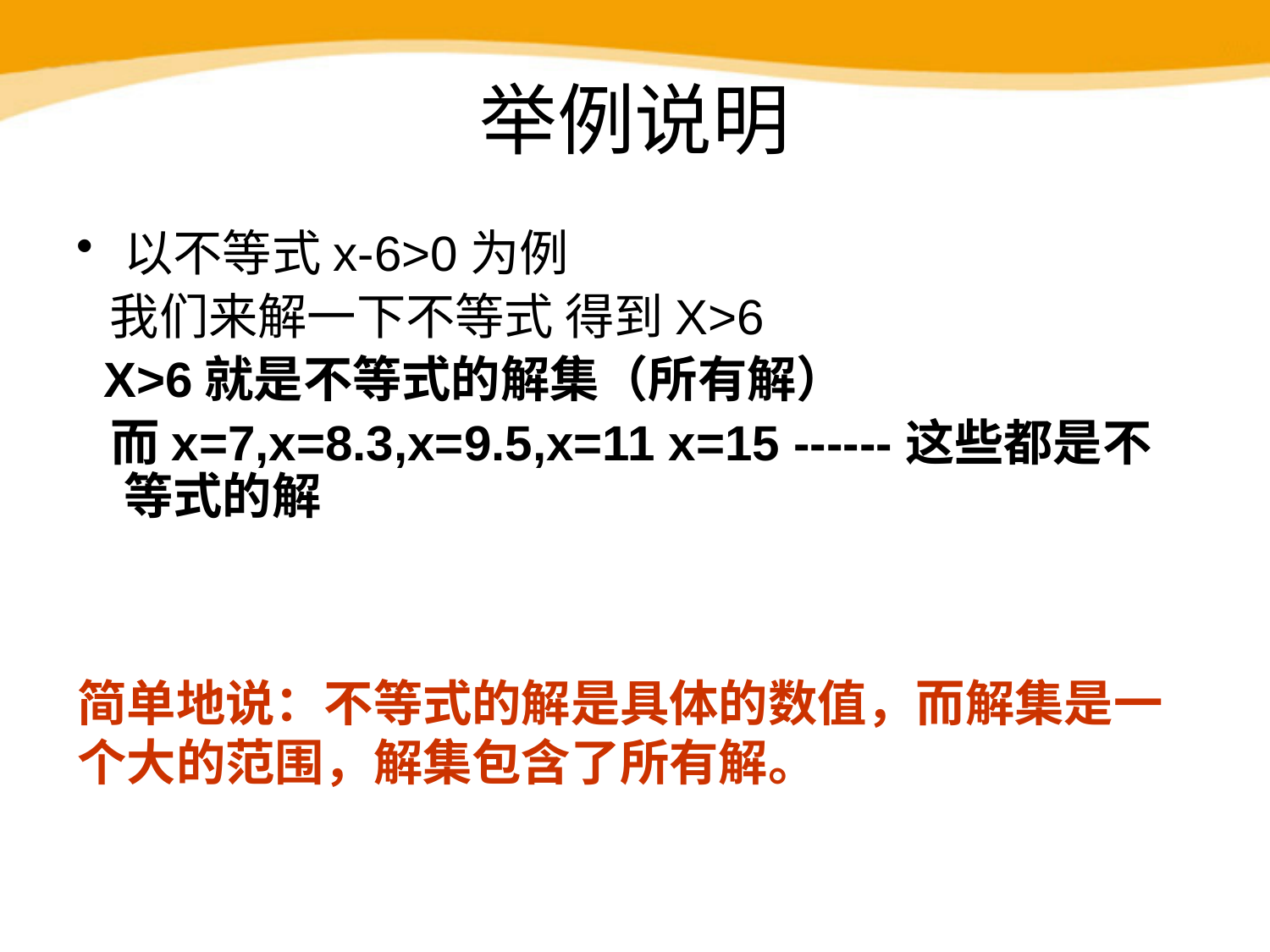

# 举例说明
以不等式x-6>0为例
  我们来解一下不等式 得到X>6
  X>6就是不等式的解集（所有解）
  而x=7,x=8.3,x=9.5,x=11 x=15 ------这些都是不等式的解
简单地说：不等式的解是具体的数值，而解集是一个大的范围，解集包含了所有解。